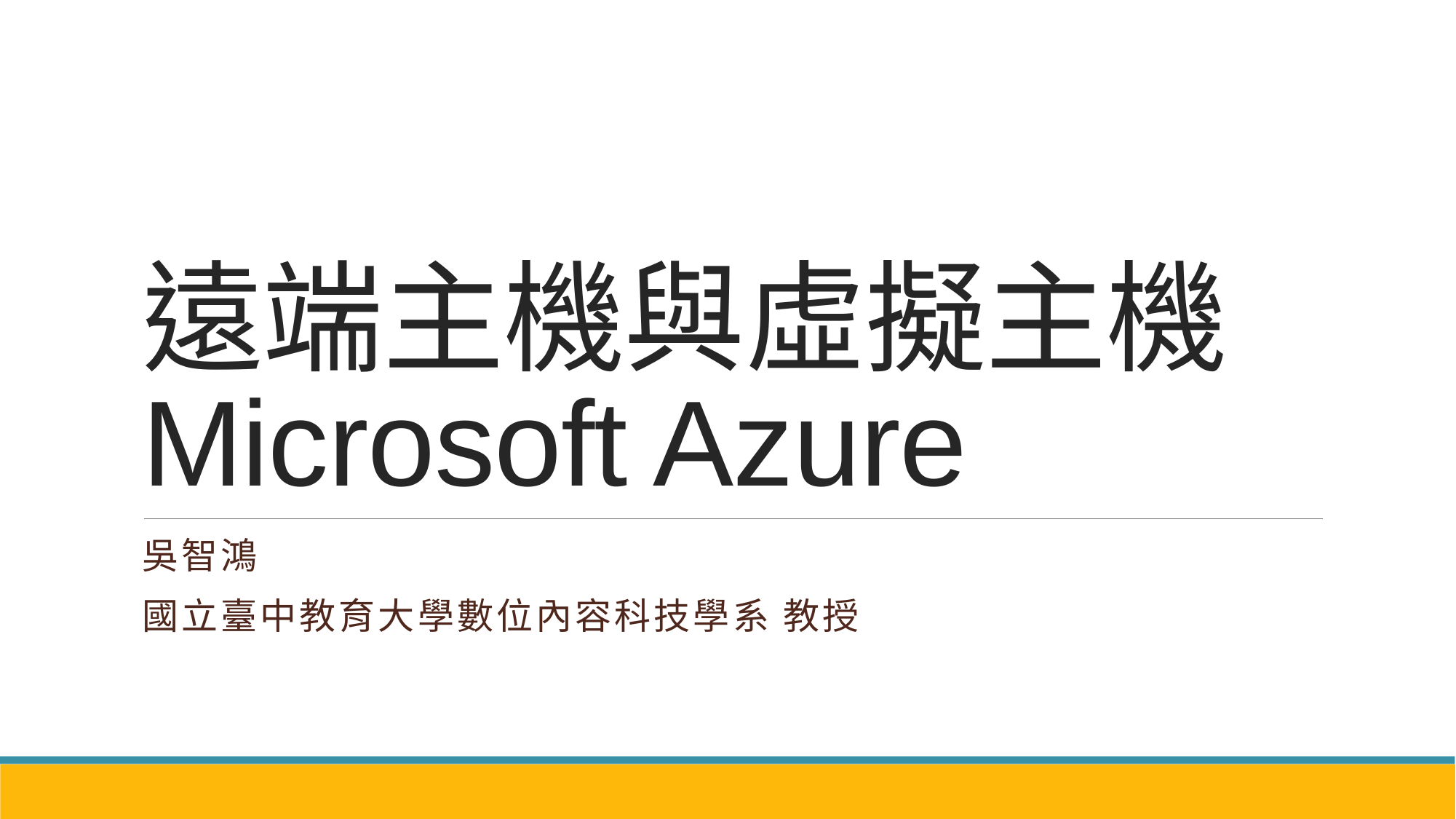

# 遠端主機與虛擬主機 Microsoft Azure
吳智鴻
國立臺中教育大學數位內容科技學系 教授